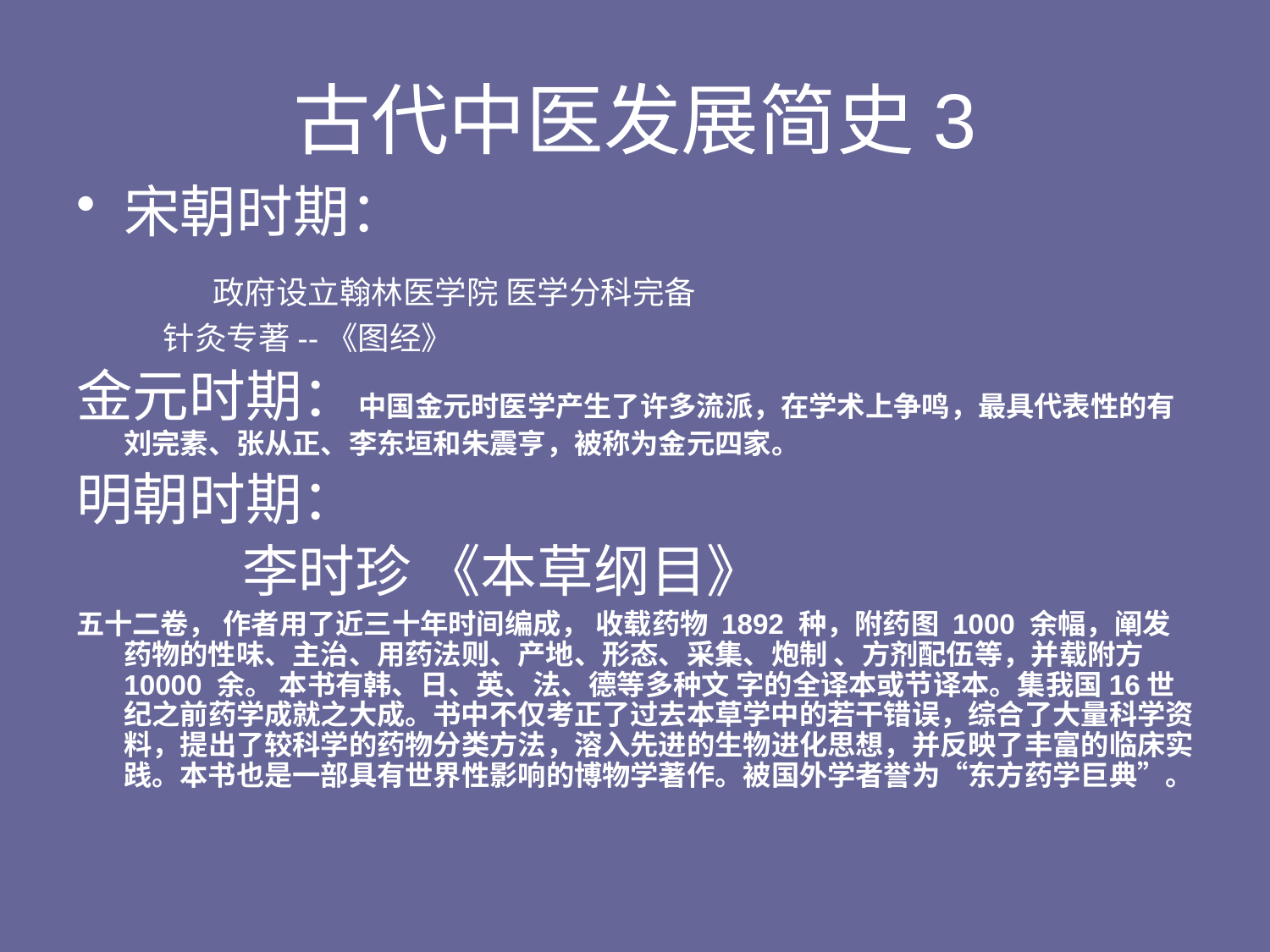

# 古代中医发展简史3
宋朝时期：
           政府设立翰林医学院 医学分科完备
           针灸专著--《图经》
金元时期：中国金元时医学产生了许多流派，在学术上争鸣，最具代表性的有刘完素、张从正、李东垣和朱震亨，被称为金元四家。
明朝时期：
            李时珍 《本草纲目》
五十二卷， 作者用了近三十年时间编成， 收载药物 1892 种，附药图 1000 余幅，阐发药物的性味、主治、用药法则、产地、形态、采集、炮制 、方剂配伍等，并载附方 10000 余。 本书有韩、日、英、法、德等多种文 字的全译本或节译本。集我国16世纪之前药学成就之大成。书中不仅考正了过去本草学中的若干错误，综合了大量科学资料，提出了较科学的药物分类方法，溶入先进的生物进化思想，并反映了丰富的临床实践。本书也是一部具有世界性影响的博物学著作。被国外学者誉为“东方药学巨典”。